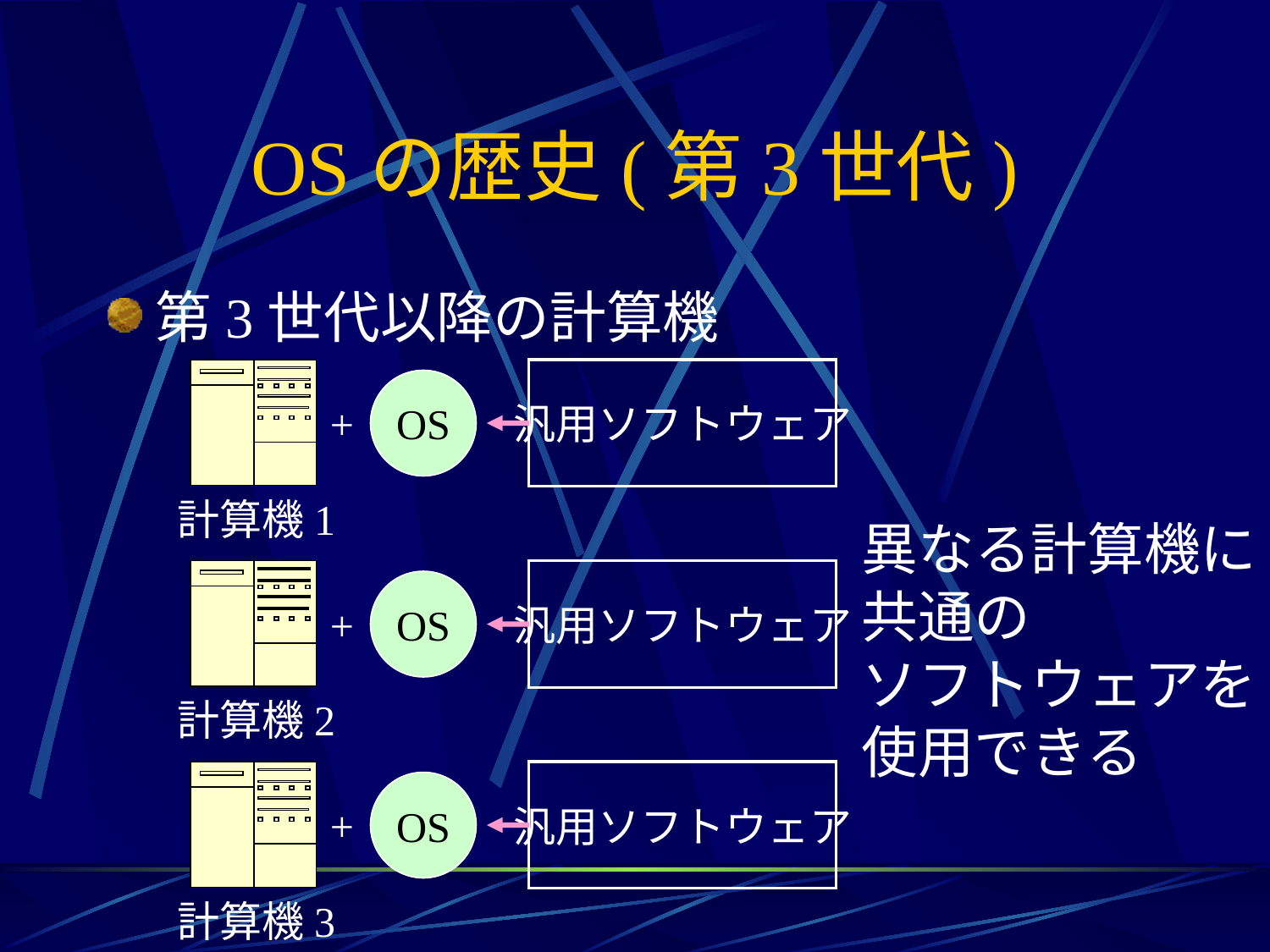

# OSの歴史(第3世代)
第3世代以降の計算機

計算機1
汎用ソフトウェア

汎用ソフトウェア

汎用ソフトウェア

OS
+
OS
+
OS
+
異なる計算機に
共通の
ソフトウェアを
使用できる

計算機2

計算機3